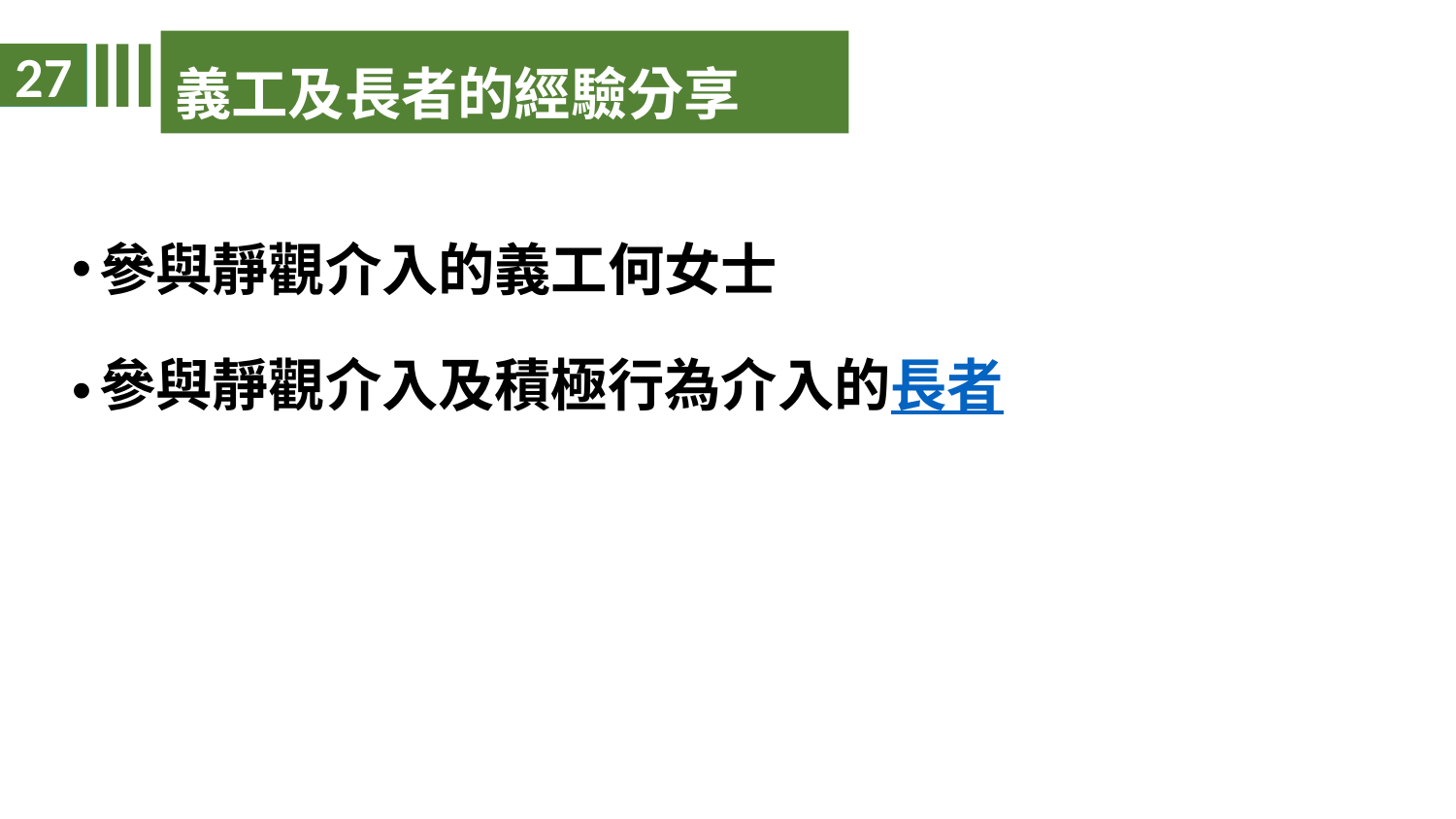

義工及長者的經驗分享
27

參與靜觀介入的義工何女士
參與靜觀介入及積極行為介入的長者